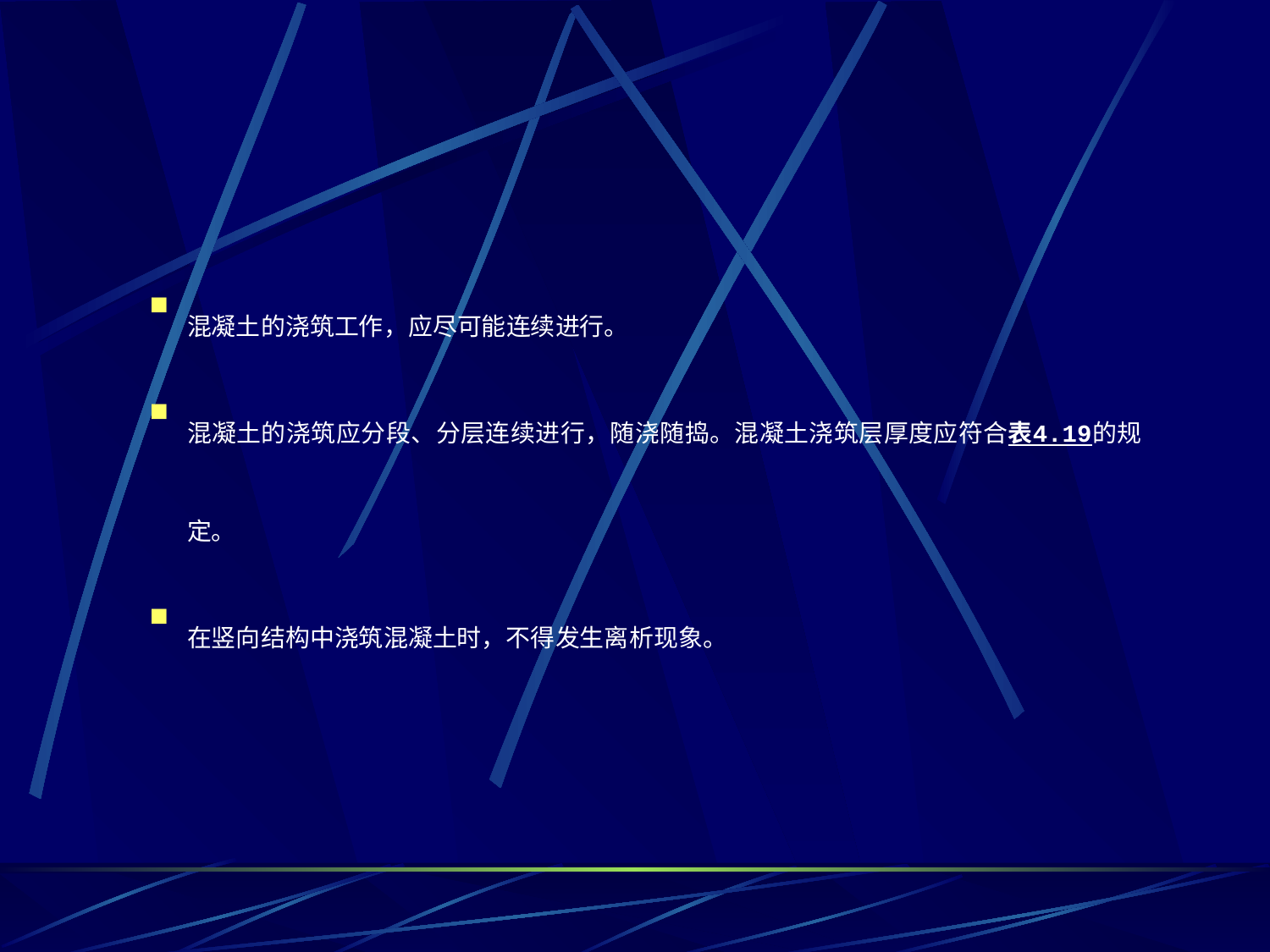

混凝土的浇筑工作，应尽可能连续进行。
混凝土的浇筑应分段、分层连续进行，随浇随捣。混凝土浇筑层厚度应符合表4.19的规定。
在竖向结构中浇筑混凝土时，不得发生离析现象。